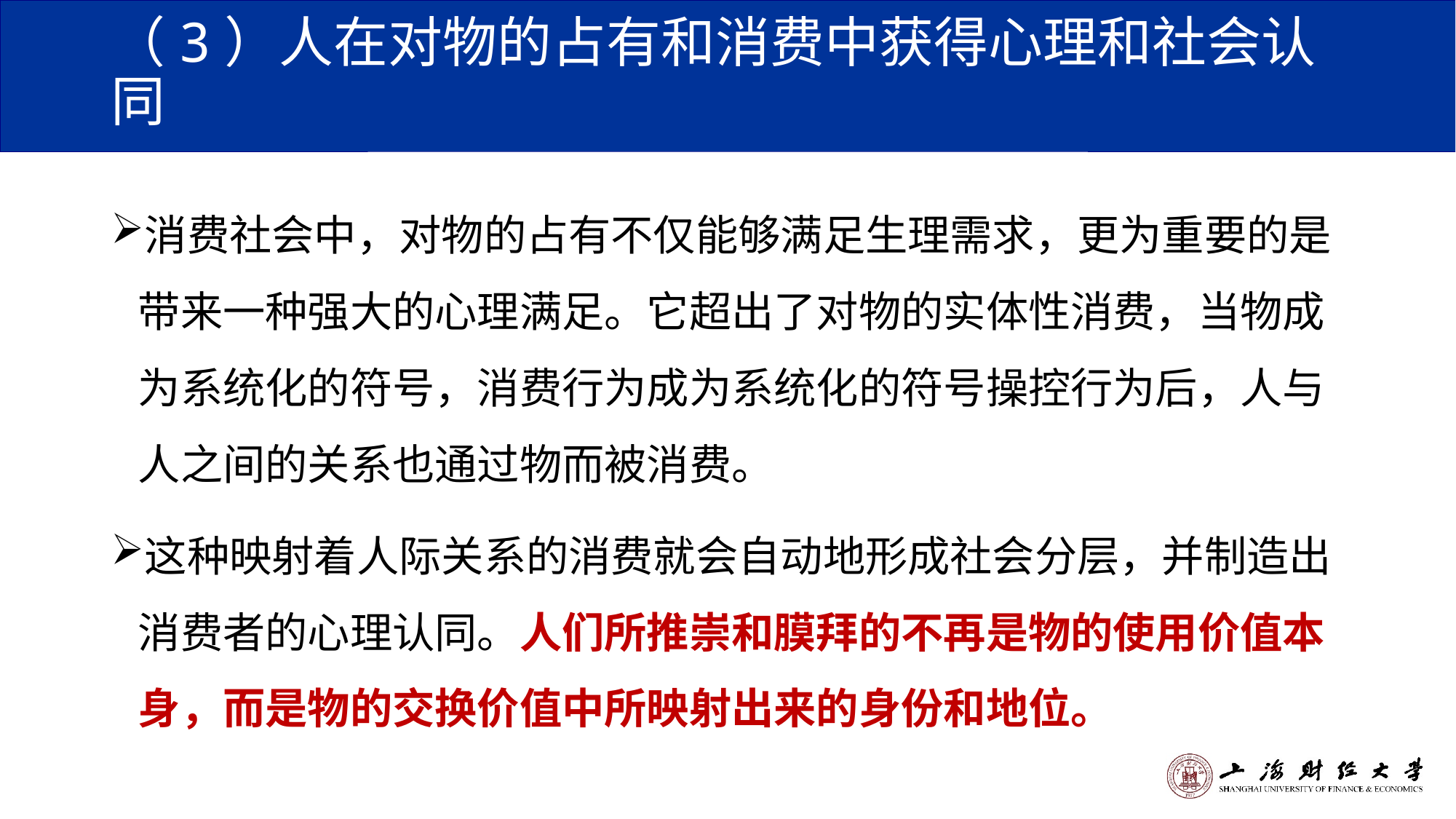

# （3）人在对物的占有和消费中获得心理和社会认同
消费社会中，对物的占有不仅能够满足生理需求，更为重要的是带来一种强大的心理满足。它超出了对物的实体性消费，当物成为系统化的符号，消费行为成为系统化的符号操控行为后，人与人之间的关系也通过物而被消费。
这种映射着人际关系的消费就会自动地形成社会分层，并制造出消费者的心理认同。人们所推崇和膜拜的不再是物的使用价值本身，而是物的交换价值中所映射出来的身份和地位。